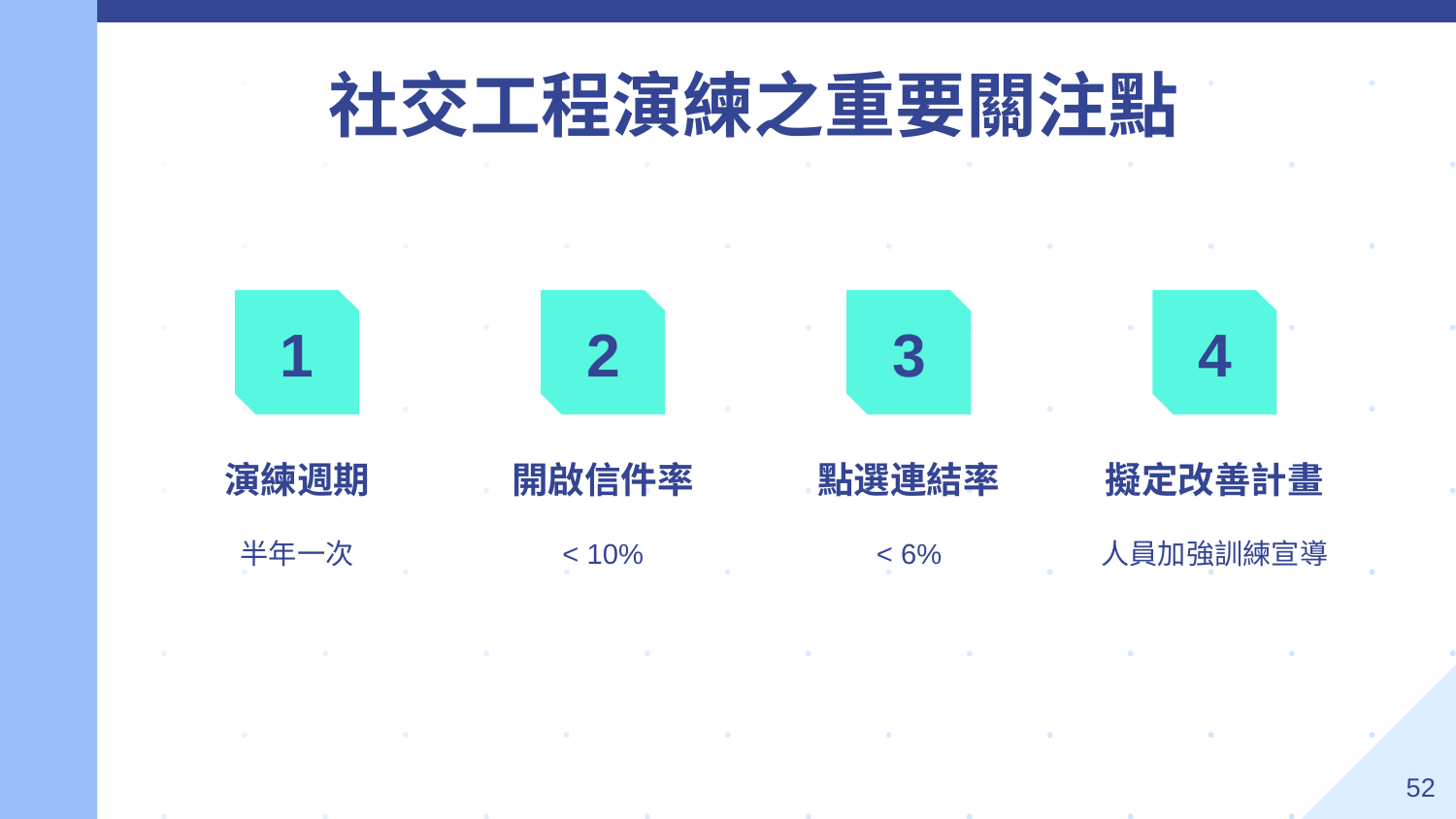

社交工程演練之重要關注點

1
2
3
4
# 演練週期
開啟信件率
點選連結率
擬定改善計畫
半年一次
< 10%
< 6%
人員加強訓練宣導
52